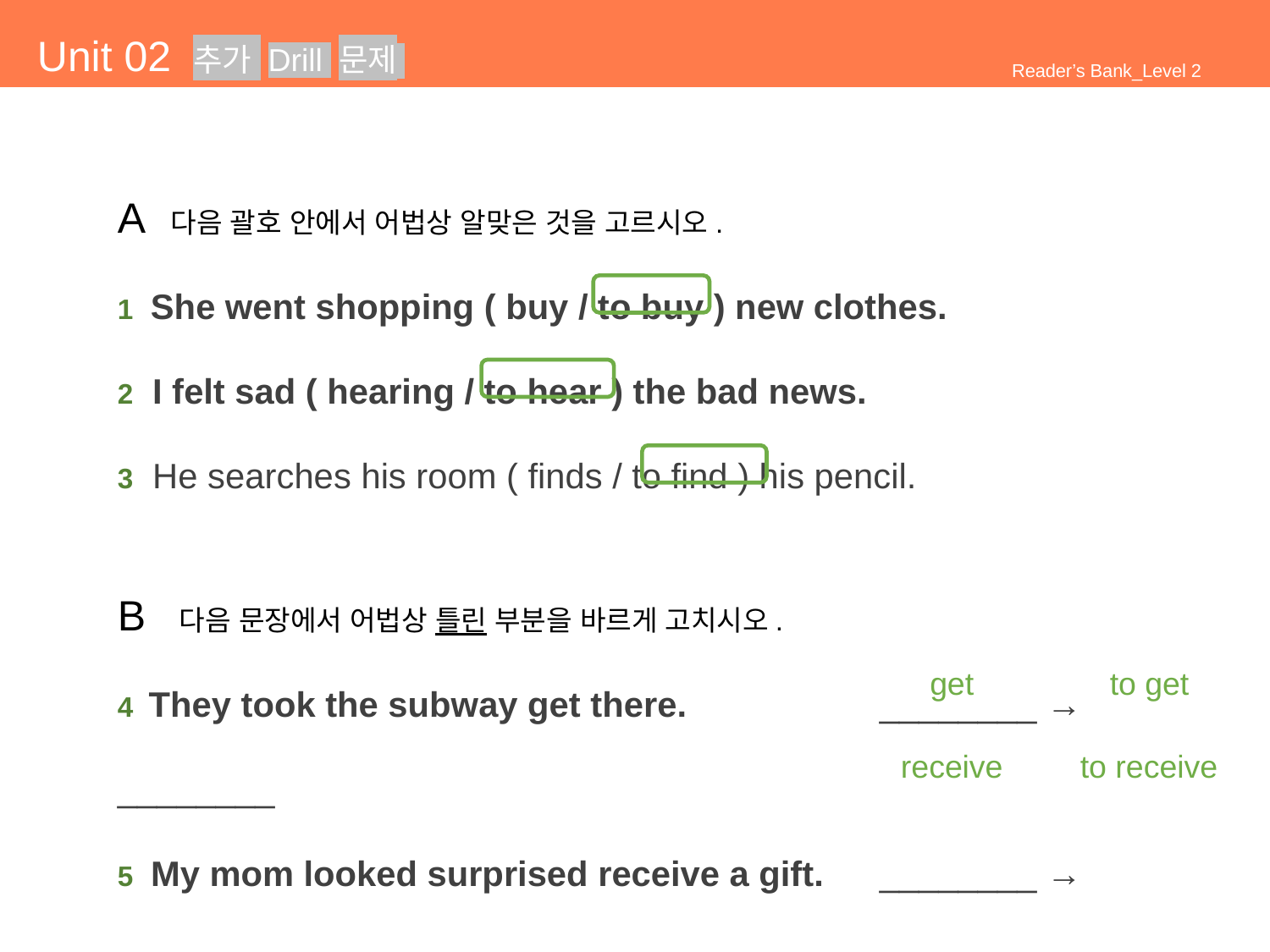

# Unit 02 추가 Drill 문제
Reader’s Bank_Level 2

A  다음 괄호 안에서 어법상 알맞은 것을 고르시오.
1  She went shopping ( buy / to buy ) new clothes.
2  I felt sad ( hearing / to hear ) the bad news.
3  He searches his room ( finds / to find ) his pencil.

B  다음 문장에서 어법상 틀린 부분을 바르게 고치시오.
4  They took the subway get there.		________ → ________
5  My mom looked surprised receive a gift. 	________ → ________

get
to get
receive
to receive